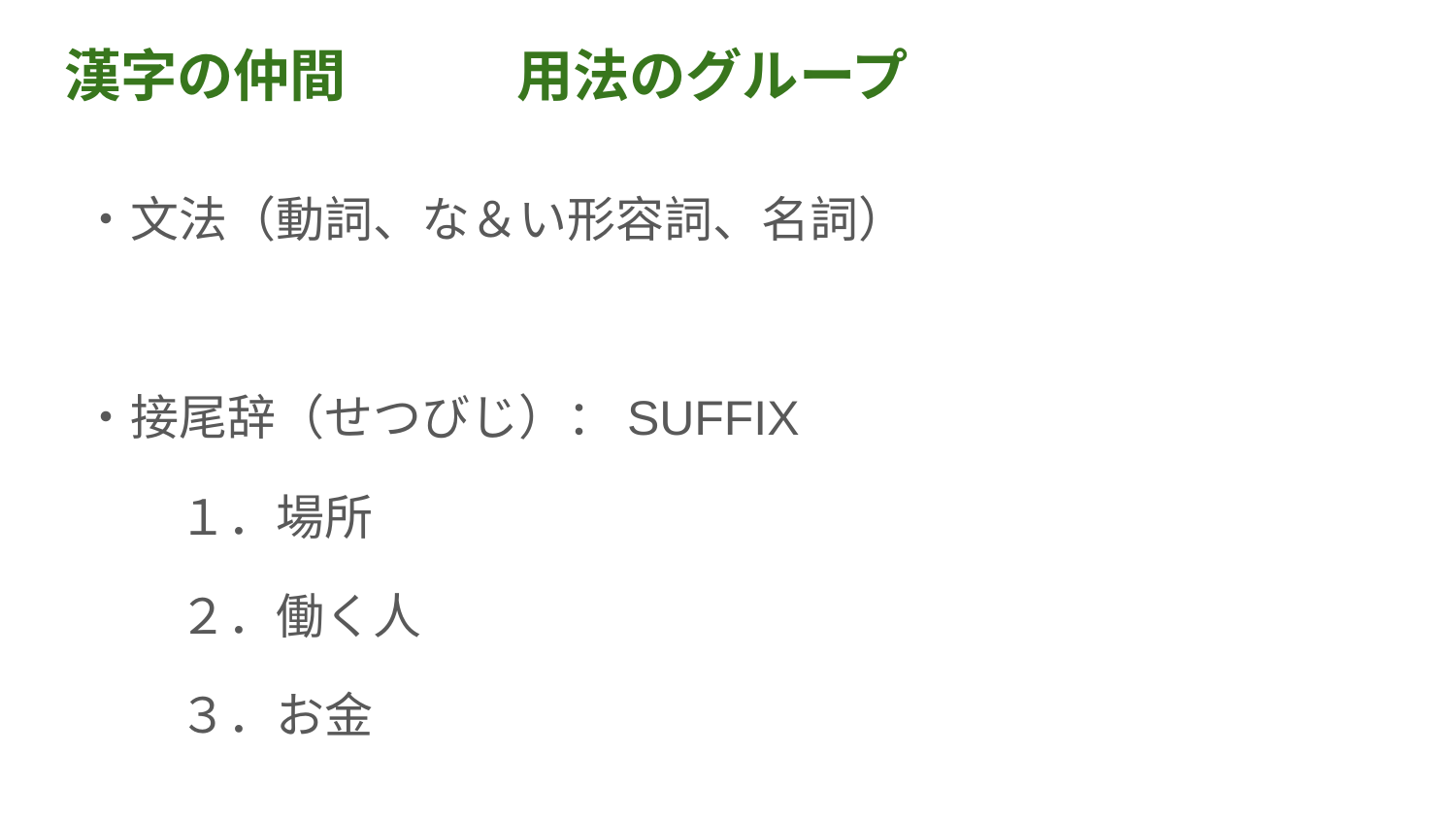

# 漢字の仲間　　　用法のグループ
・文法（動詞、な＆い形容詞、名詞）

・接尾辞（せつびじ）：SUFFIX
　　１．場所
　　２．働く人
　　３．お金